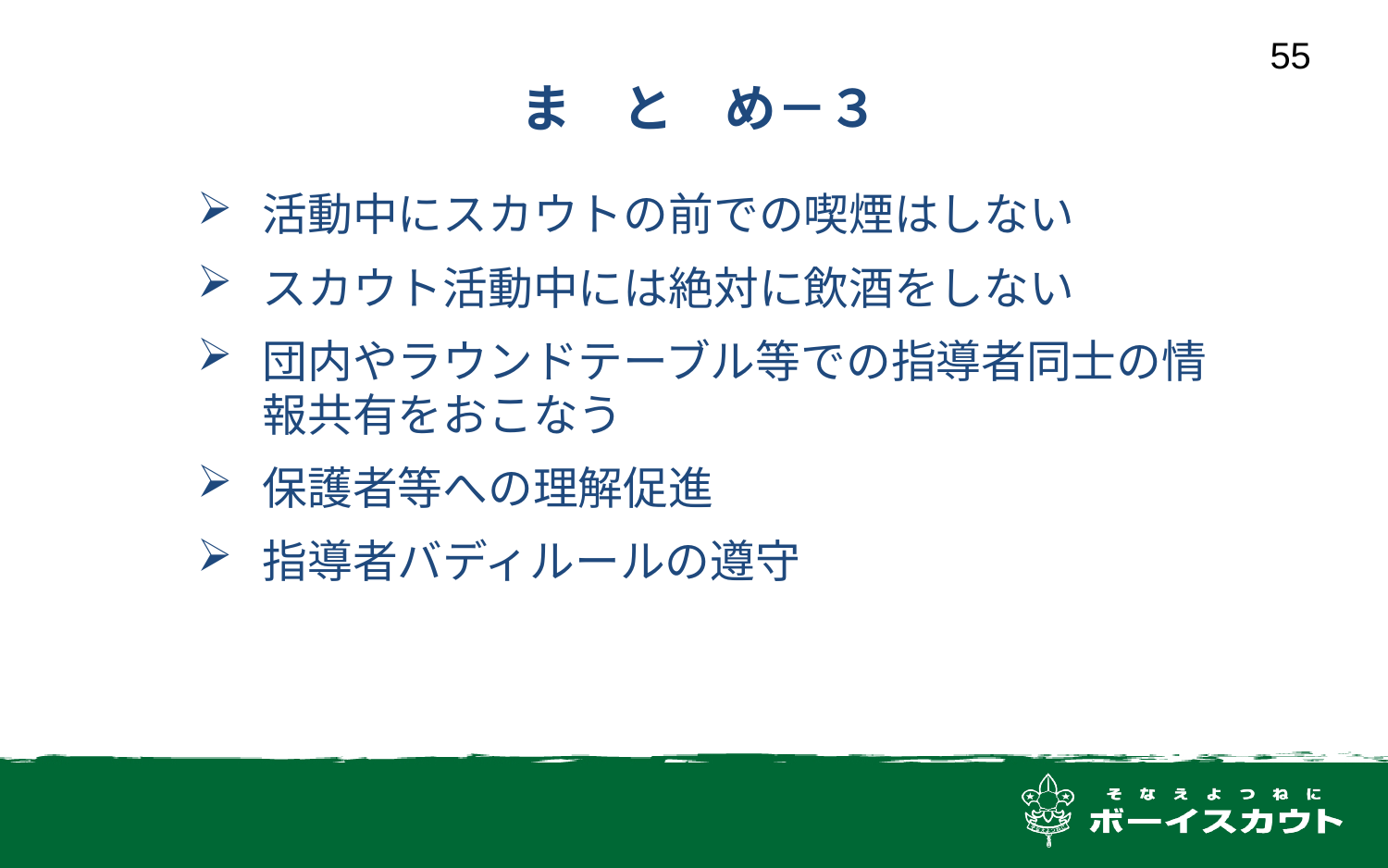

55
ま　と　め－３
活動中にスカウトの前での喫煙はしない
スカウト活動中には絶対に飲酒をしない
団内やラウンドテーブル等での指導者同士の情報共有をおこなう
保護者等への理解促進
指導者バディルールの遵守